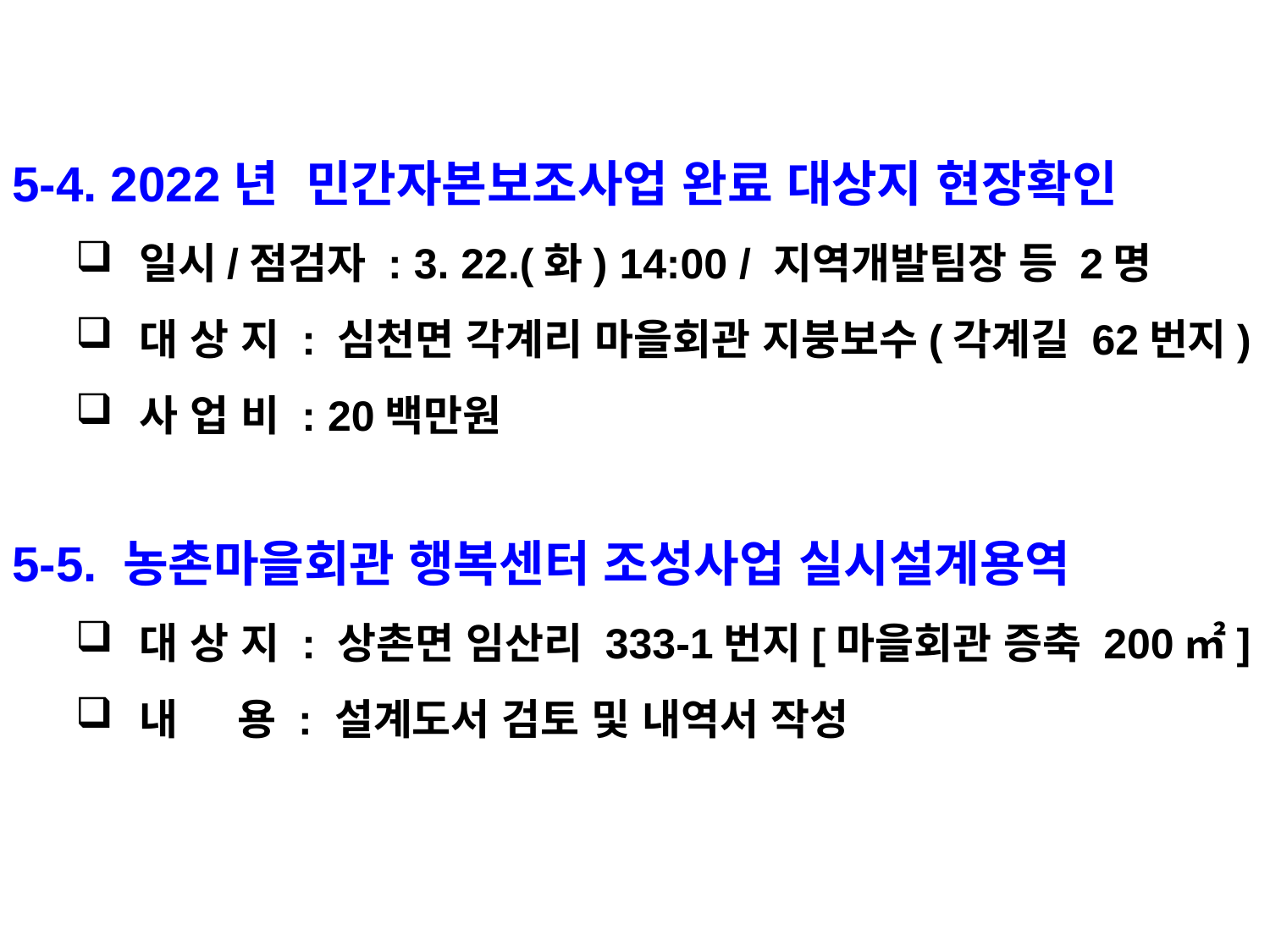

5-4. 2022년  민간자본보조사업 완료 대상지 현장확인
일시/점검자 : 3. 22.(화) 14:00 / 지역개발팀장 등 2명
대 상 지 : 심천면 각계리 마을회관 지붕보수(각계길 62번지)
사 업 비 : 20백만원
5-5. 농촌마을회관 행복센터 조성사업 실시설계용역
대 상 지 : 상촌면 임산리 333-1번지[마을회관 증축 200㎡]
내     용 : 설계도서 검토 및 내역서 작성